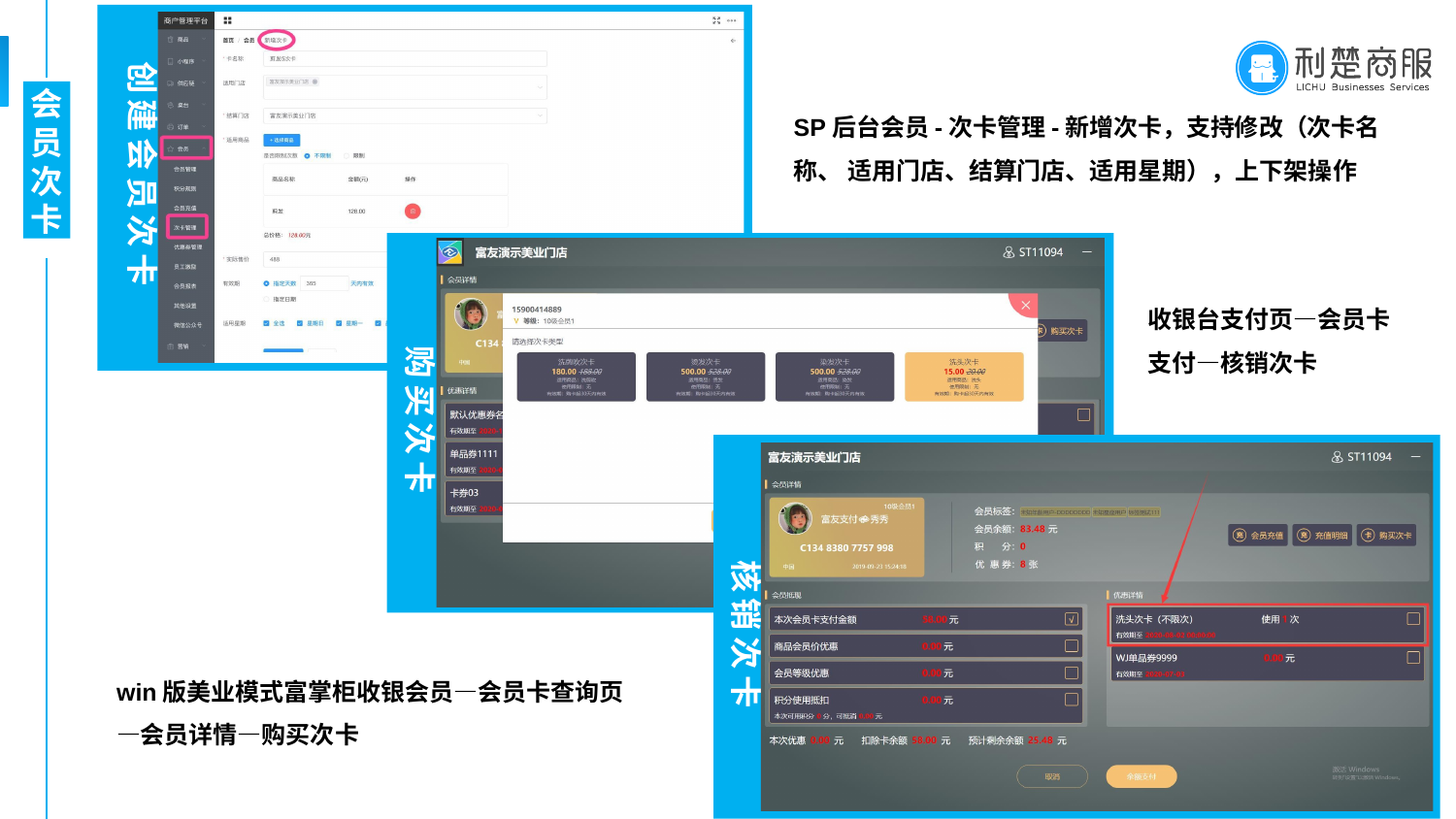

创建会员次卡
# 会 员 次 卡
SP后台会员-次卡管理-新增次卡，支持修改（次卡名称、 适用门店、结算门店、适用星期），上下架操作

收银台支付页—会员卡 支付—核销次卡
购买次卡

核销次卡
win版美业模式富掌柜收银会员—会员卡查询页—会员详情—购买次卡